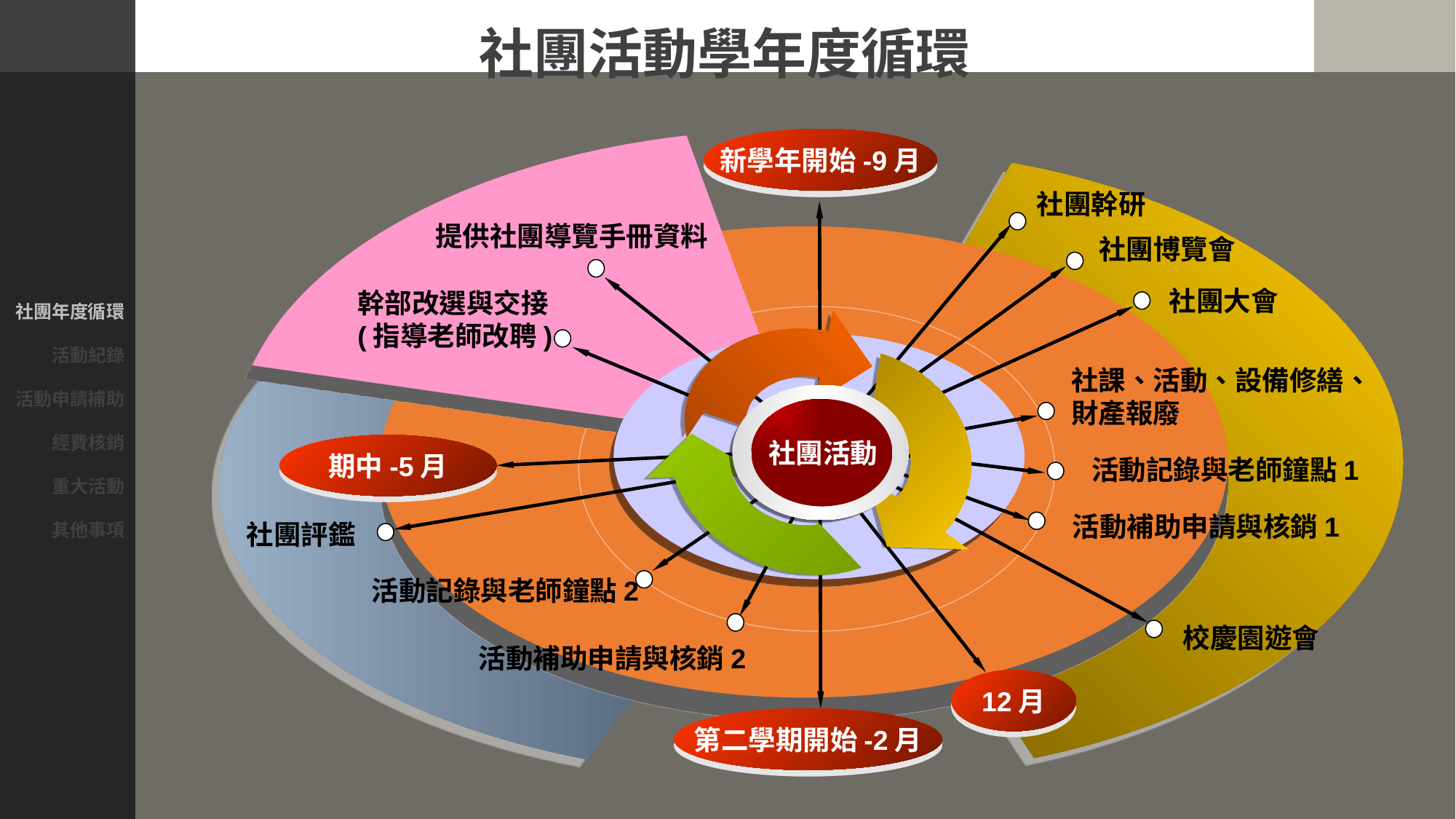

社團年度循環
活動紀錄
活動申請補助
經費核銷
重大活動
其他事項

社團活動學年度循環

新學年開始-9月

社團幹研

提供社團導覽手冊資料

社團博覽會

社團大會
幹部改選與交接
(指導老師改聘)

社課、活動、設備修繕、財產報廢

社團活動
期中-5月
活動記錄與老師鐘點1

活動補助申請與核銷1
社團評鑑

活動記錄與老師鐘點2

校慶園遊會

活動補助申請與核銷2
12月
第二學期開始-2月